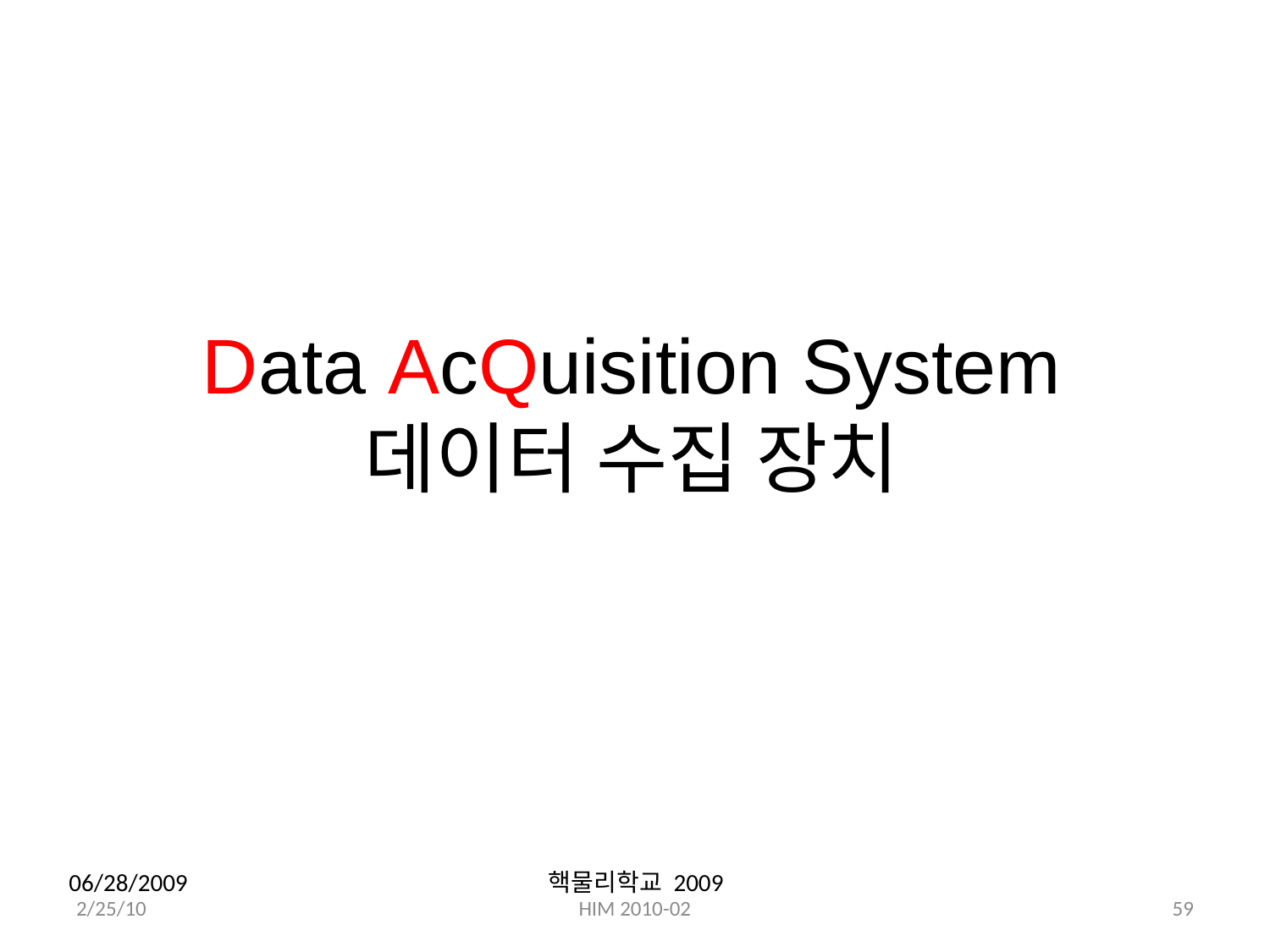

# Data AcQuisition System 데이터 수집 장치
06/28/2009
핵물리학교 2009
59
2/25/10
HIM 2010-02